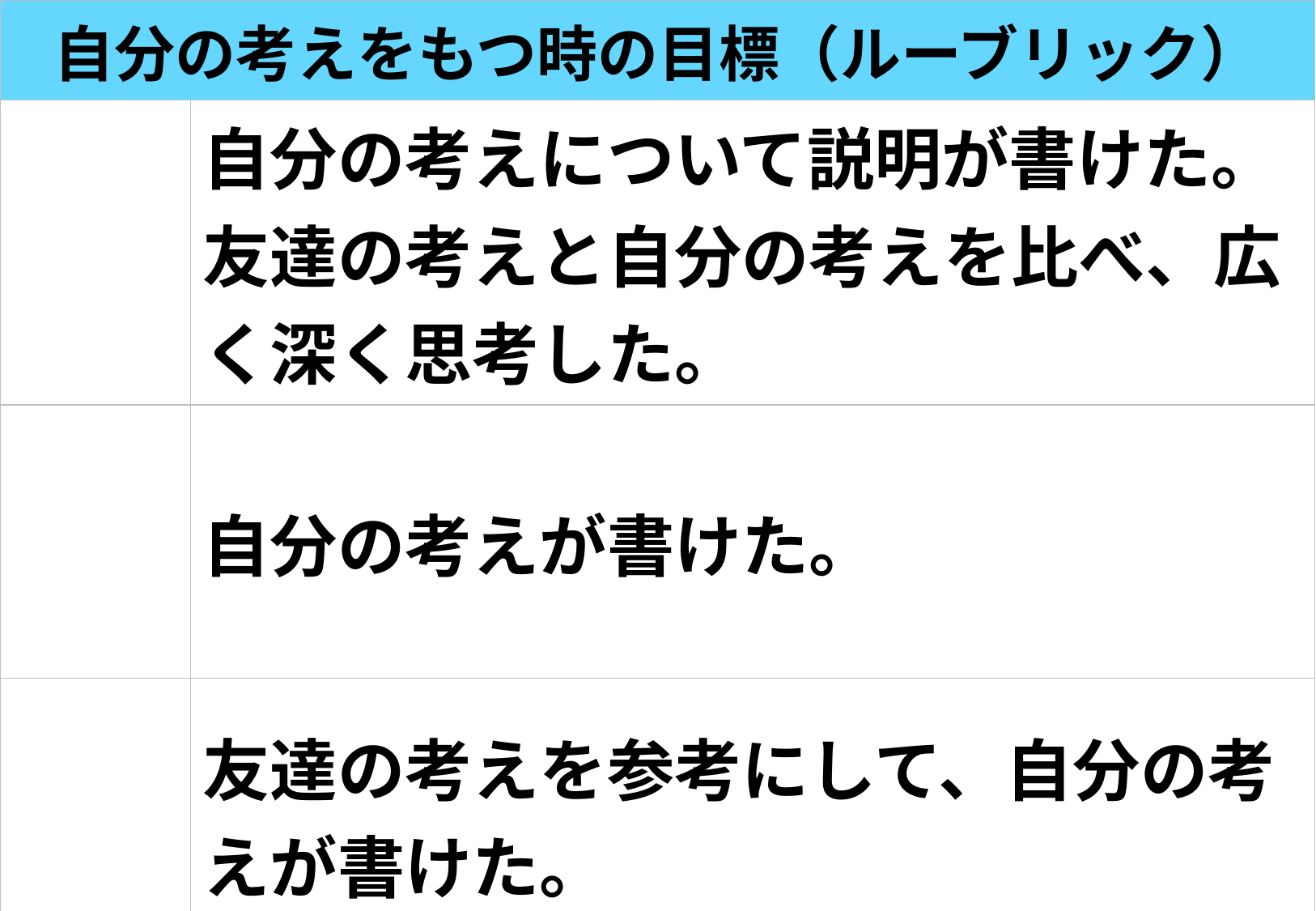

| 自分の考えをもつ時の目標（ルーブリック） |  |
| --- | --- |
|  | 自分の考えについて説明が書けた。友達の考えと自分の考えを比べ、広く深く思考した。 |
|  | 自分の考えが書けた。 |
|  | 友達の考えを参考にして、自分の考えが書けた。 |